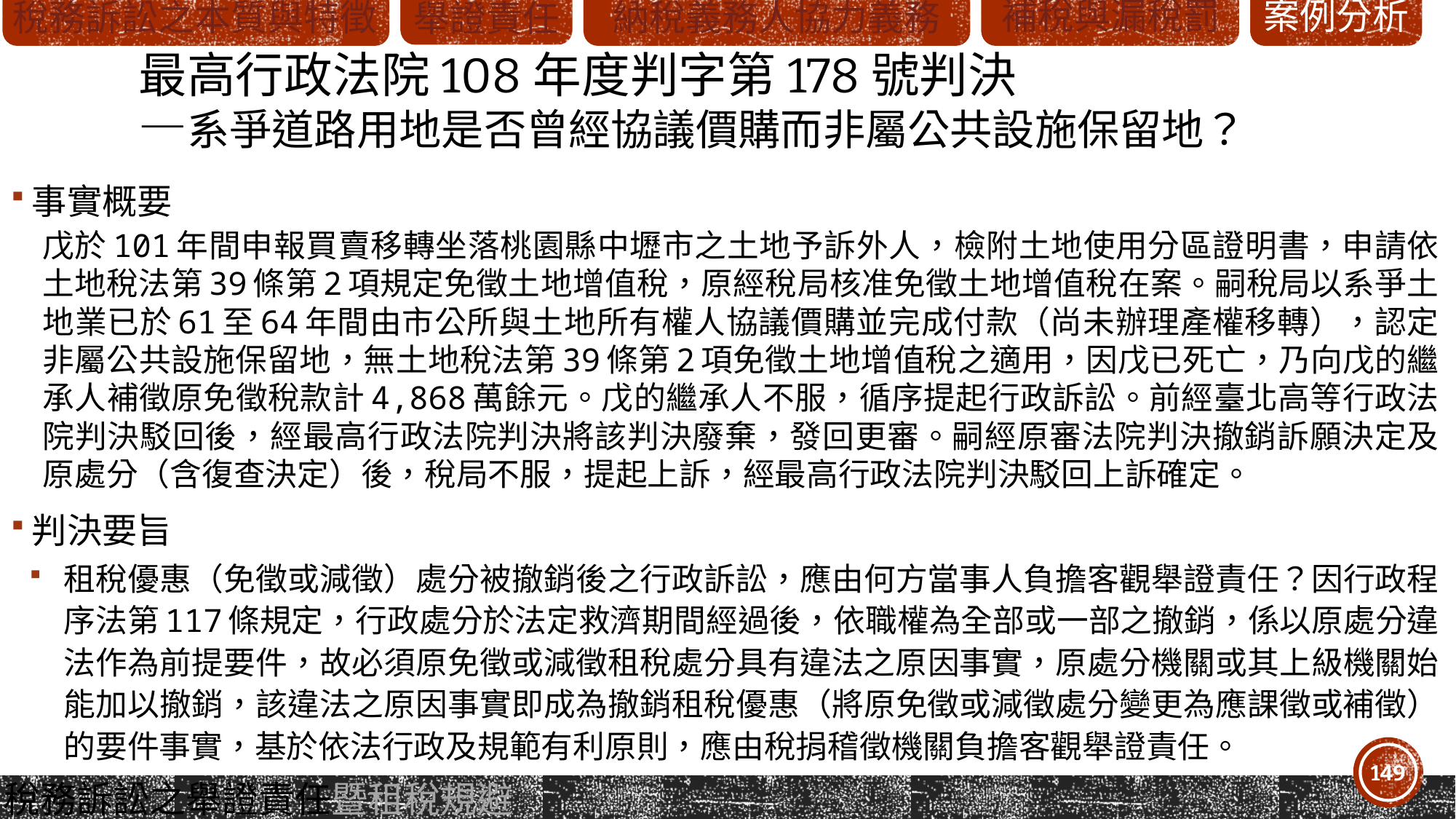

# 最高行政法院108年度判字第178號判決 —系爭道路用地是否曾經協議價購而非屬公共設施保留地？
事實概要
戊於101年間申報買賣移轉坐落桃園縣中壢市之土地予訴外人，檢附土地使用分區證明書，申請依土地稅法第39條第2項規定免徵土地增值稅，原經稅局核准免徵土地增值稅在案。嗣稅局以系爭土地業已於61至64年間由市公所與土地所有權人協議價購並完成付款（尚未辦理產權移轉），認定非屬公共設施保留地，無土地稅法第39條第2項免徵土地增值稅之適用，因戊已死亡，乃向戊的繼承人補徵原免徵稅款計4,868萬餘元。戊的繼承人不服，循序提起行政訴訟。前經臺北高等行政法院判決駁回後，經最高行政法院判決將該判決廢棄，發回更審。嗣經原審法院判決撤銷訴願決定及原處分（含復查決定）後，稅局不服，提起上訴，經最高行政法院判決駁回上訴確定。
判決要旨
租稅優惠（免徵或減徵）處分被撤銷後之行政訴訟，應由何方當事人負擔客觀舉證責任？因行政程序法第117條規定，行政處分於法定救濟期間經過後，依職權為全部或一部之撤銷，係以原處分違法作為前提要件，故必須原免徵或減徵租稅處分具有違法之原因事實，原處分機關或其上級機關始能加以撤銷，該違法之原因事實即成為撤銷租稅優惠（將原免徵或減徵處分變更為應課徵或補徵）的要件事實，基於依法行政及規範有利原則，應由稅捐稽徵機關負擔客觀舉證責任。

149